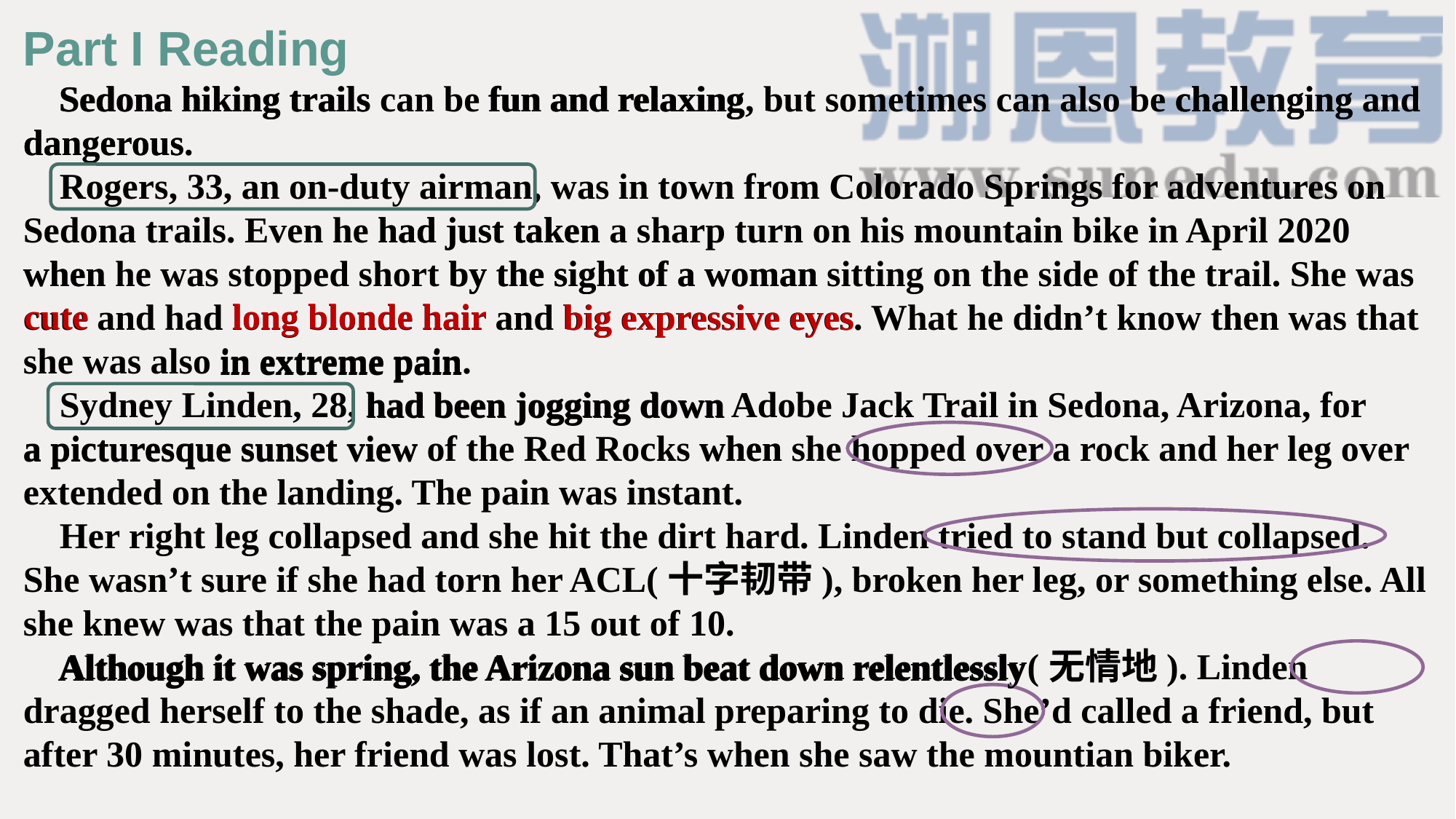

Part I Reading
    Sedona hiking trails can be fun and relaxing, but sometimes can also be challenging and dangerous.
    Rogers, 33, an on-duty airman, was in town from Colorado Springs for adventures on Sedona trails. Even he had just taken a sharp turn on his mountain bike in April 2020 when he was stopped short by the sight of a woman sitting on the side of the trail. She was cute and had long blonde hair and big expressive eyes. What he didn’t know then was that she was also in extreme pain.
    Sydney Linden, 28, had been jogging down Adobe Jack Trail in Sedona, Arizona, for       a picturesque sunset view of the Red Rocks when she hopped over a rock and her leg over extended on the landing. The pain was instant.
    Her right leg collapsed and she hit the dirt hard. Linden tried to stand but collapsed. She wasn’t sure if she had torn her ACL(十字韧带), broken her leg, or something else. All she knew was that the pain was a 15 out of 10.
    Although it was spring, the Arizona sun beat down relentlessly(无情地). Linden dragged herself to the shade, as if an animal preparing to die. She’d called a friend, but after 30 minutes, her friend was lost. That’s when she saw the mountian biker.
Sedona hiking trails
fun and relaxing
challenging
dangerous

had just taken
when
by the sight of a woman
cute
long blonde hair
big expressive eyes
in extreme pain
had been jogging down

when
a picturesque sunset view

Although it was spring, the Arizona sun beat down relentlessly